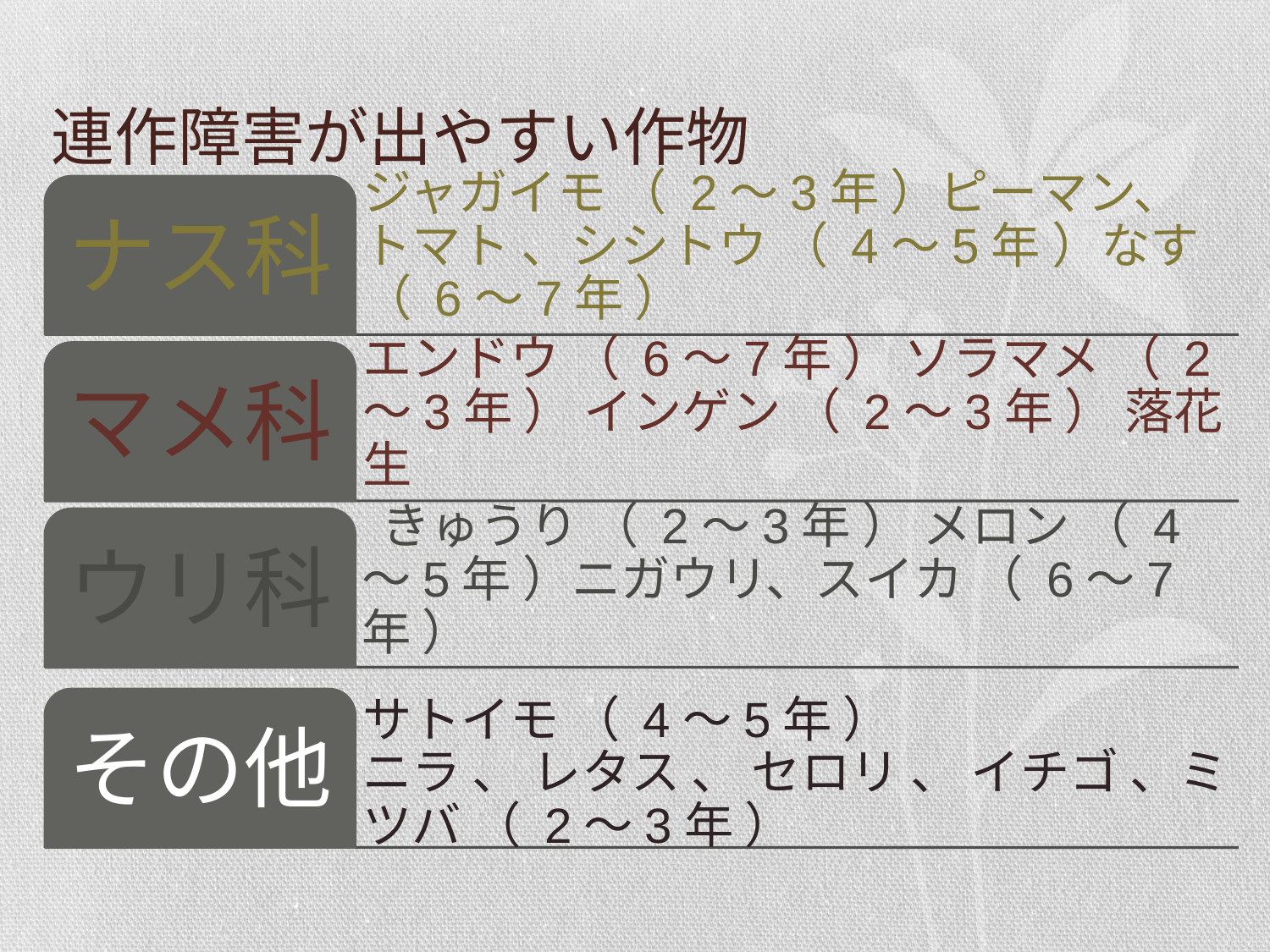

# 連作障害が出やすい作物
ジャガイモ （ 2～3年 ）ピーマン、トマト 、シシトウ （ 4～5年 ）なす （ 6～7年 ）
ナス科
エンドウ （ 6～7年 ） ソラマメ （ 2～3年 ） インゲン （ 2～3年 ） 落花生
マメ科
 きゅうり （ 2～3年 ） メロン （ 4～5年 ）ニガウリ、スイカ （ 6～7年 ）
ウリ科
サトイモ （ 4～5年 ）
ニラ 、 レタス 、 セロリ 、 イチゴ 、ミツバ （ 2～3年 ）
その他